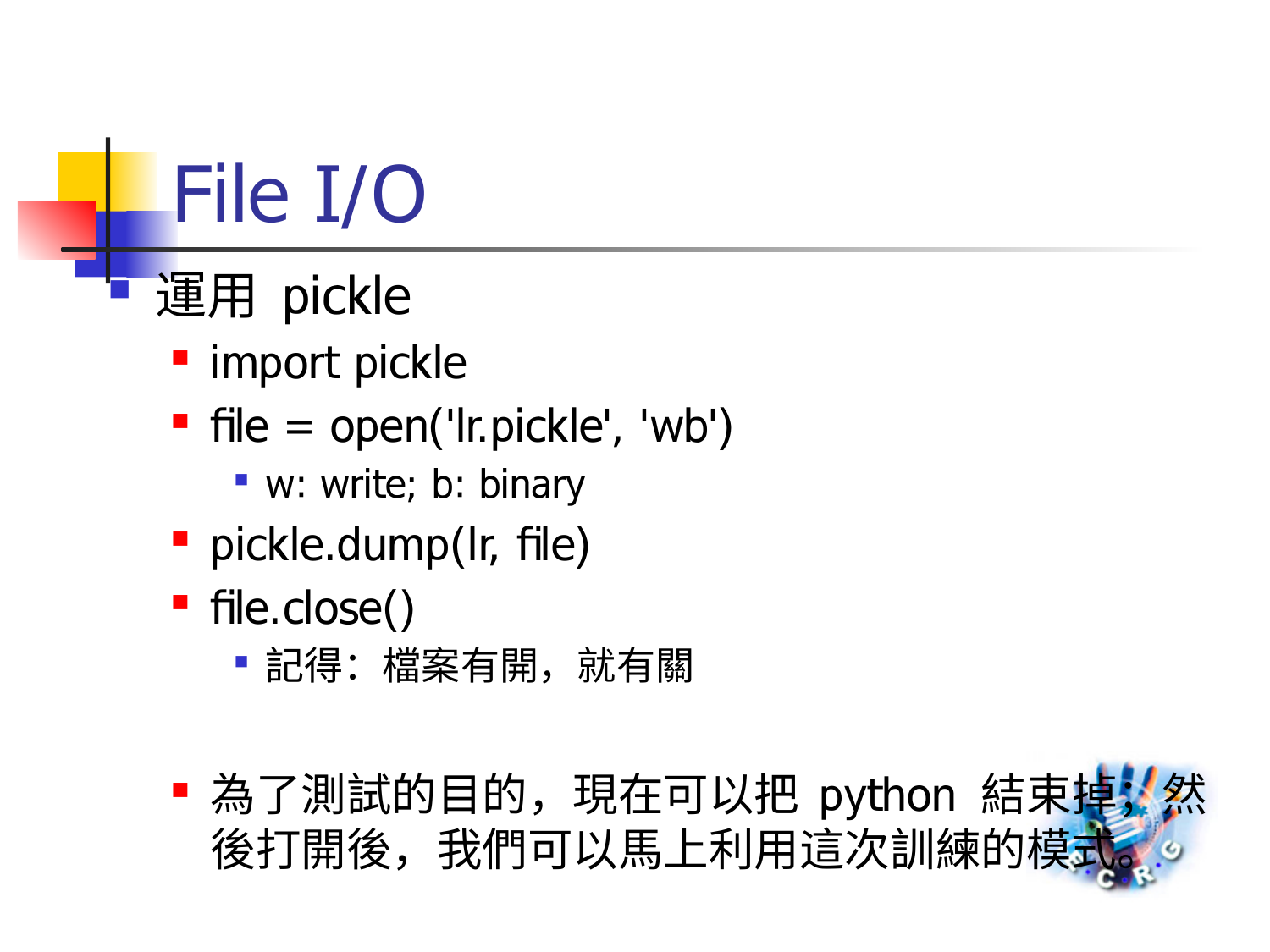

# File I/O
運用 pickle
import pickle
file = open('lr.pickle', 'wb')
w: write; b: binary
pickle.dump(lr, file)
file.close()
記得：檔案有開，就有關

為了測試的目的，現在可以把 python 結束掉；然後打開後，我們可以馬上利用這次訓練的模式。